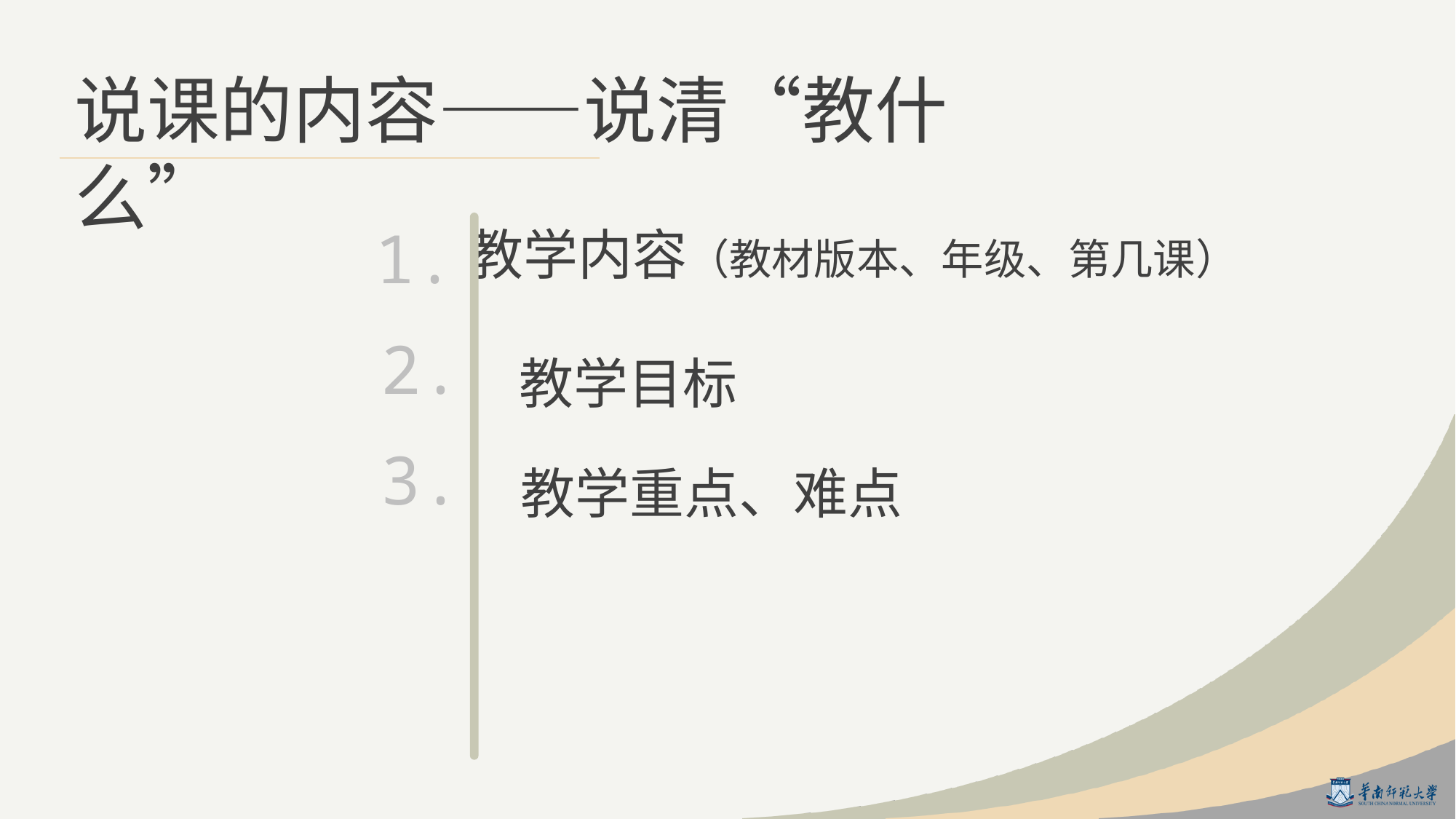

说课的内容——说清“教什么”
1.
教学内容（教材版本、年级、第几课）
教学目标
2.
教学重点、难点
3.